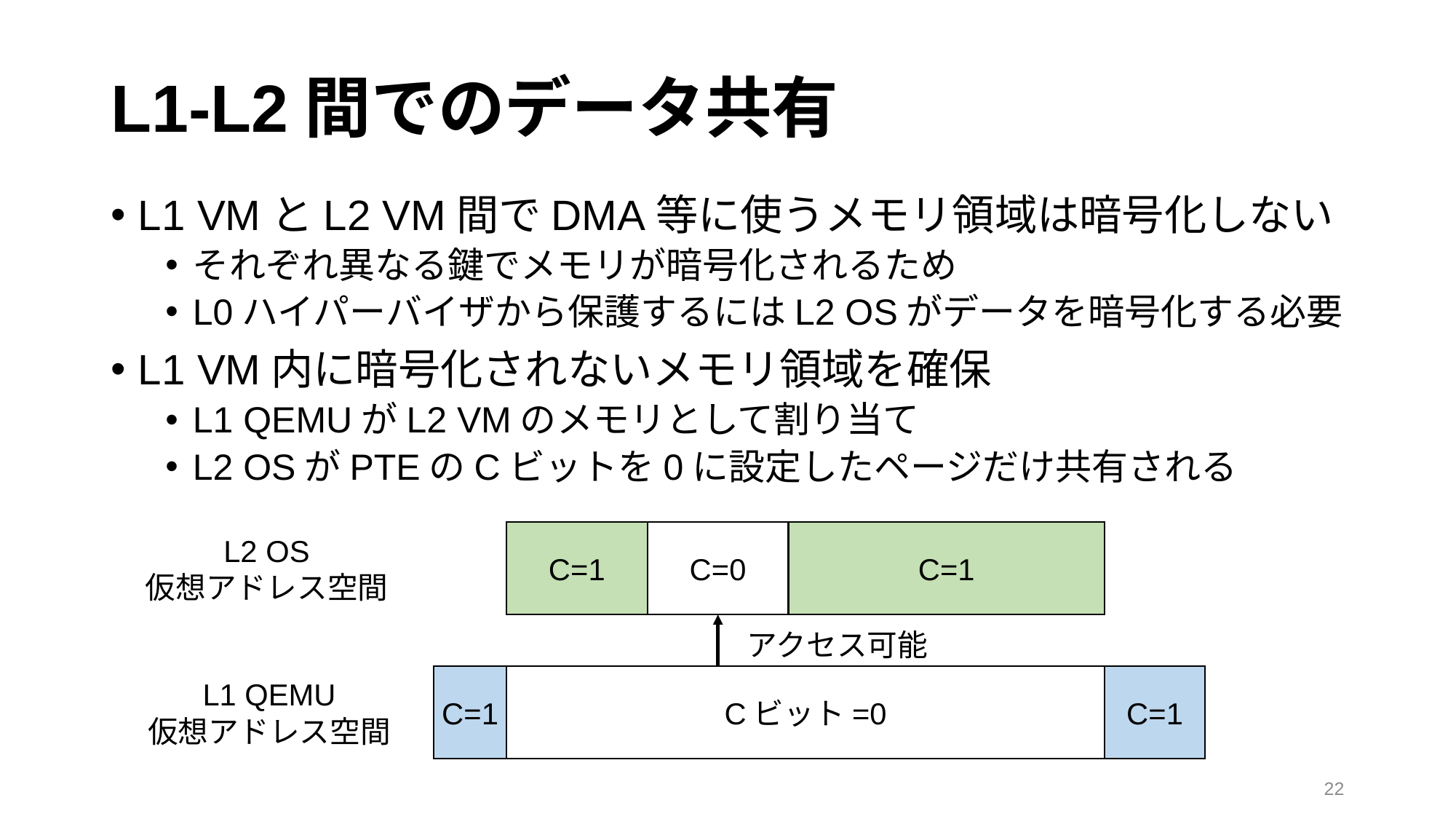

# L1-L2間でのデータ共有
L1 VMとL2 VM間でDMA等に使うメモリ領域は暗号化しない
それぞれ異なる鍵でメモリが暗号化されるため
L0ハイパーバイザから保護するにはL2 OSがデータを暗号化する必要
L1 VM内に暗号化されないメモリ領域を確保
L1 QEMUがL2 VMのメモリとして割り当て
L2 OSがPTEのCビットを0に設定したページだけ共有される
L2 OS
仮想アドレス空間
C=1
C=0
C=1
アクセス可能
L1 QEMU
仮想アドレス空間
C=1
Cビット=0
C=1
22